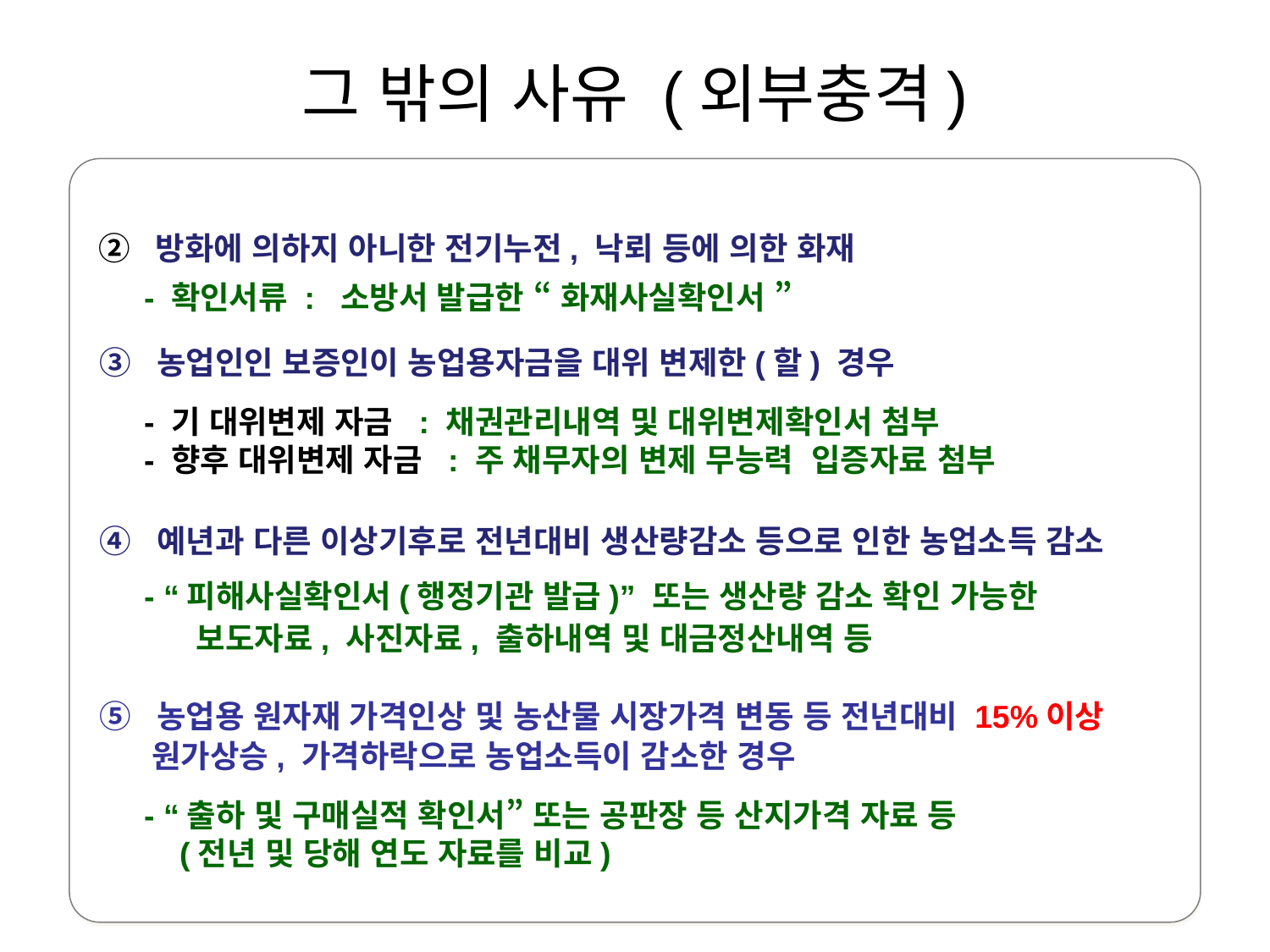

그 밖의 사유 (외부충격)
 ②  방화에 의하지 아니한 전기누전, 낙뢰 등에 의한 화재
      - 확인서류 :  소방서 발급한 “ 화재사실확인서 ”
 ③  농업인인 보증인이 농업용자금을 대위 변제한(할) 경우
      - 기 대위변제 자금  : 채권관리내역 및 대위변제확인서 첨부
      - 향후 대위변제 자금  : 주 채무자의 변제 무능력  입증자료 첨부

 ④  예년과 다른 이상기후로 전년대비 생산량감소 등으로 인한 농업소득 감소
      - “피해사실확인서(행정기관 발급)” 또는 생산량 감소 확인 가능한
           보도자료, 사진자료, 출하내역 및 대금정산내역 등
 ⑤  농업용 원자재 가격인상 및 농산물 시장가격 변동 등 전년대비 15%이상
      원가상승, 가격하락으로 농업소득이 감소한 경우
      - “출하 및 구매실적 확인서” 또는 공판장 등 산지가격 자료 등
          (전년 및 당해 연도 자료를 비교)
39